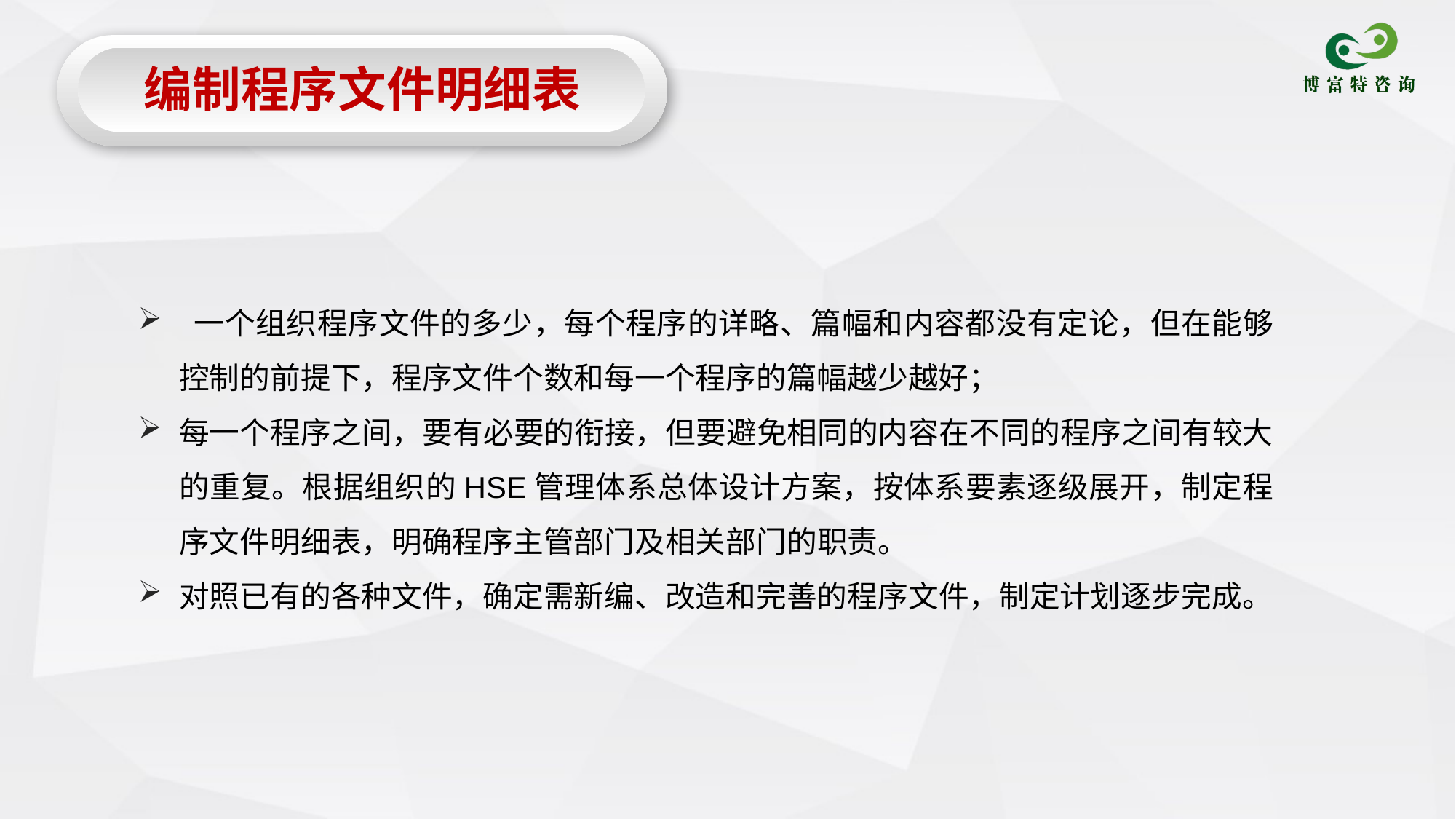

编制程序文件明细表
 一个组织程序文件的多少，每个程序的详略、篇幅和内容都没有定论，但在能够控制的前提下，程序文件个数和每一个程序的篇幅越少越好；
每一个程序之间，要有必要的衔接，但要避免相同的内容在不同的程序之间有较大的重复。根据组织的HSE管理体系总体设计方案，按体系要素逐级展开，制定程序文件明细表，明确程序主管部门及相关部门的职责。
对照已有的各种文件，确定需新编、改造和完善的程序文件，制定计划逐步完成。